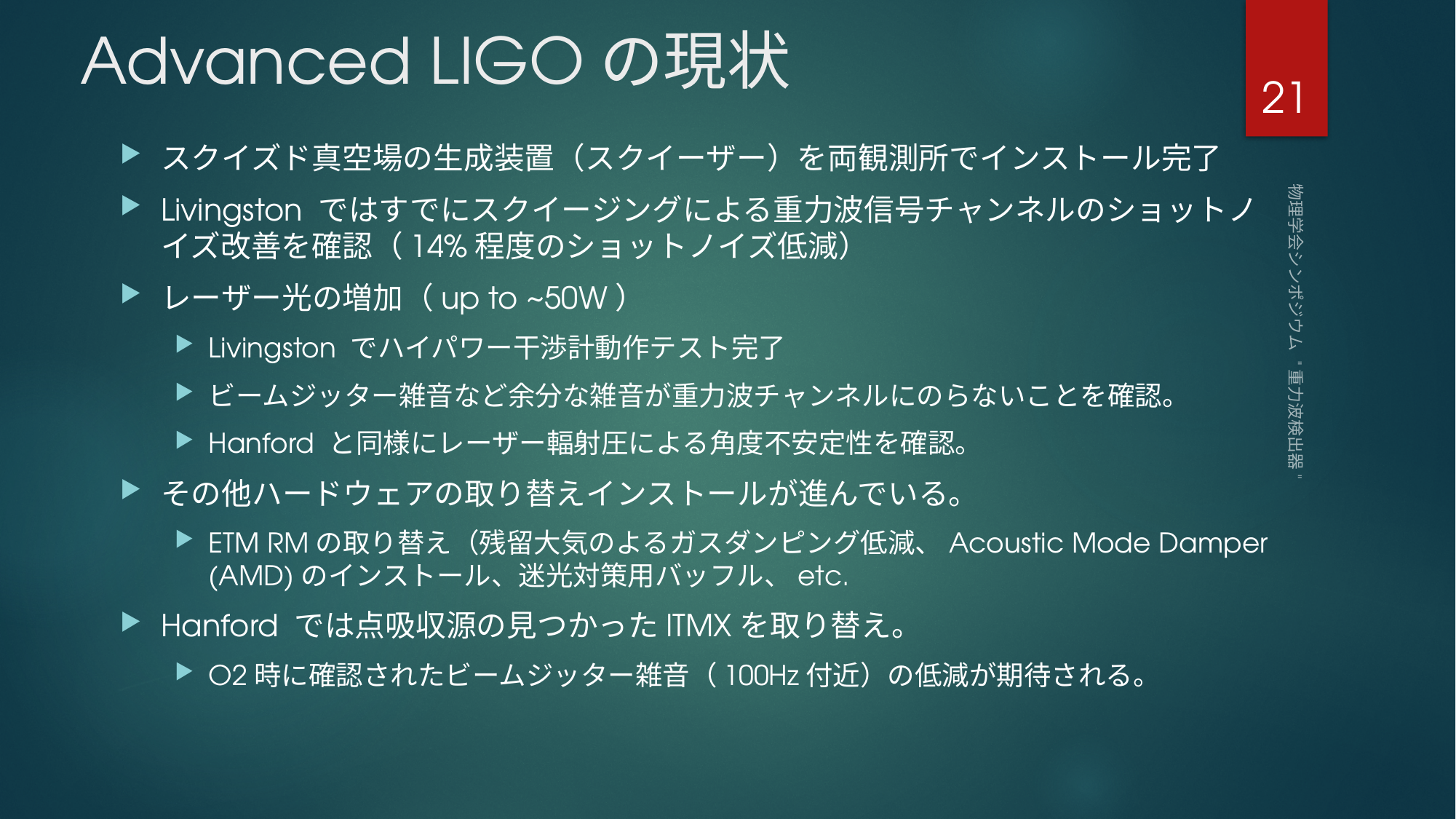

# Advanced LIGOの現状
21
スクイズド真空場の生成装置（スクイーザー）を両観測所でインストール完了
Livingston ではすでにスクイージングによる重力波信号チャンネルのショットノイズ改善を確認（14%程度のショットノイズ低減）
レーザー光の増加（up to ~50W）
Livingston でハイパワー干渉計動作テスト完了
ビームジッター雑音など余分な雑音が重力波チャンネルにのらないことを確認。
Hanford と同様にレーザー輻射圧による角度不安定性を確認。
その他ハードウェアの取り替えインストールが進んでいる。
ETM RMの取り替え（残留大気のよるガスダンピング低減、Acoustic Mode Damper (AMD)のインストール、迷光対策用バッフル、etc.
Hanford では点吸収源の見つかったITMXを取り替え。
O2時に確認されたビームジッター雑音（100Hz付近）の低減が期待される。
物理学会シンポジウム "重力波検出器"